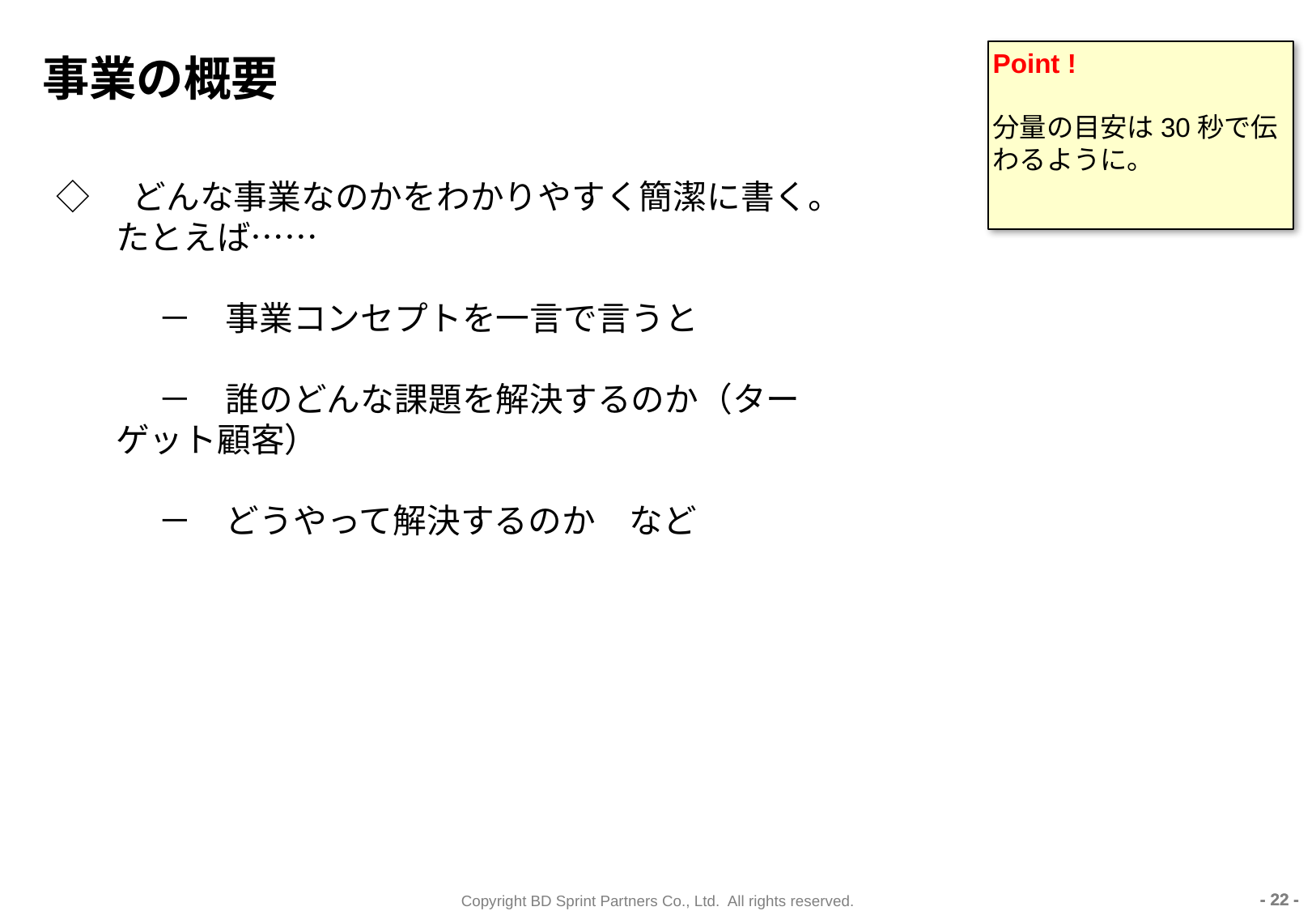

# 事業の概要
Point !

分量の目安は30秒で伝わるように。

◇　どんな事業なのかをわかりやすく簡潔に書く。
たとえば……

　　　－　事業コンセプトを一言で言うと

　　　－　誰のどんな課題を解決するのか（ターゲット顧客）

　　　－　どうやって解決するのか　など